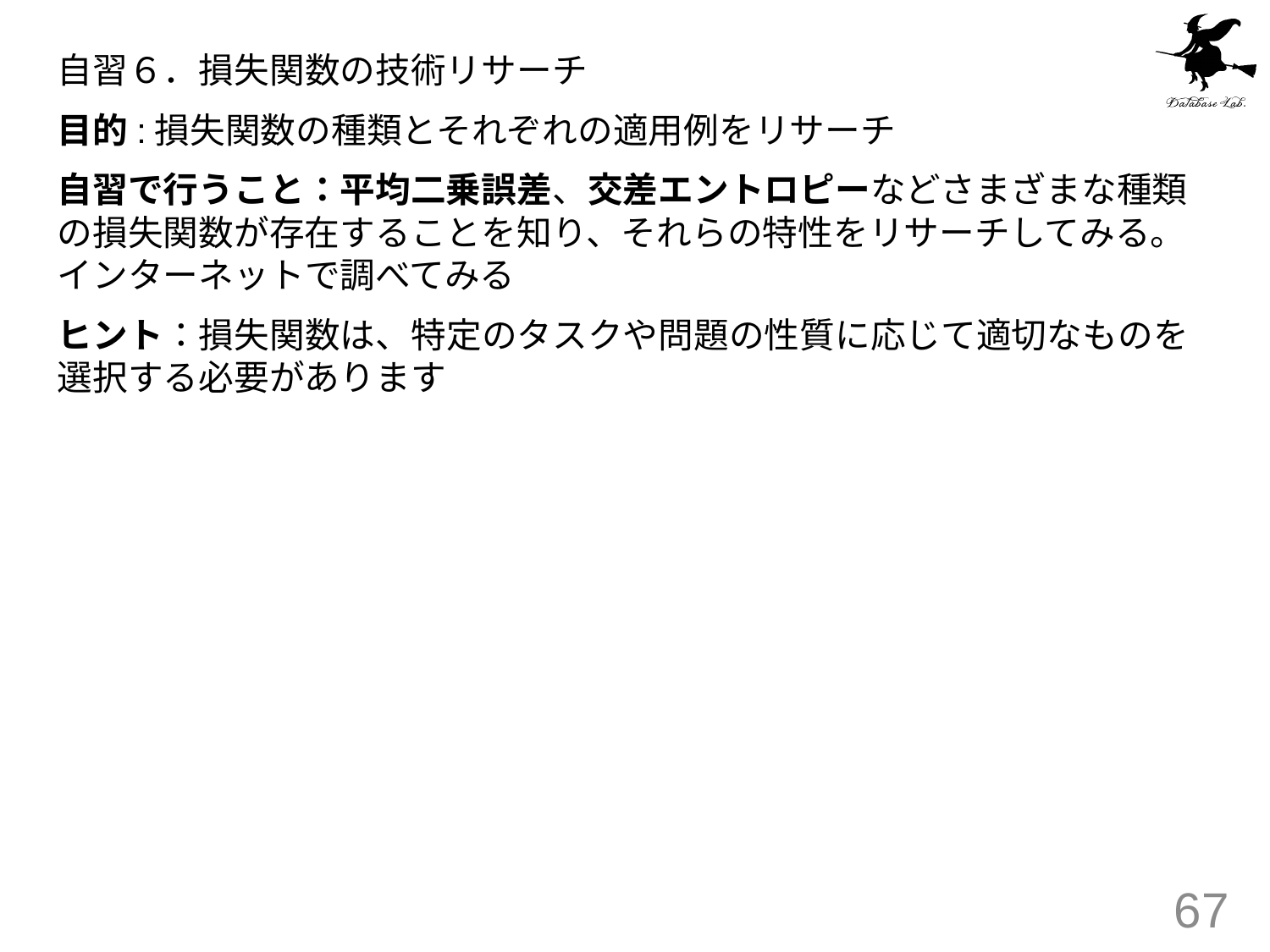

自習６．損失関数の技術リサーチ
目的:損失関数の種類とそれぞれの適用例をリサーチ
自習で行うこと：平均二乗誤差、交差エントロピーなどさまざまな種類の損失関数が存在することを知り、それらの特性をリサーチしてみる。インターネットで調べてみる
ヒント：損失関数は、特定のタスクや問題の性質に応じて適切なものを選択する必要があります

67